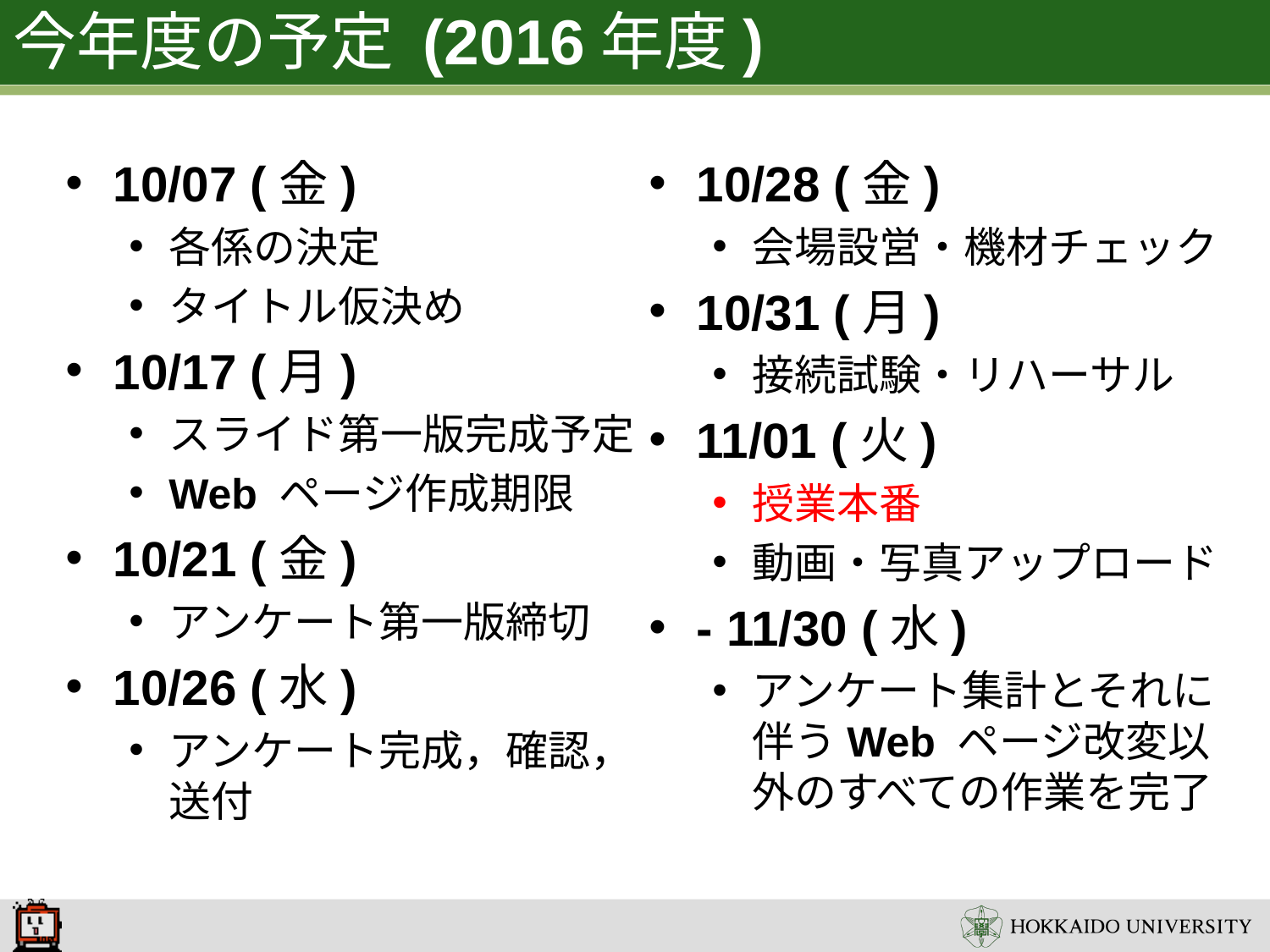

# 今年度の予定 (2016年度)
10/07 (金)
各係の決定
タイトル仮決め
10/17 (月)
スライド第一版完成予定
Web ページ作成期限
10/21 (金)
アンケート第一版締切
10/26 (水)
アンケート完成，確認，送付
10/28 (金)
会場設営・機材チェック
10/31 (月)
接続試験・リハーサル
11/01 (火)
授業本番
動画・写真アップロード
- 11/30 (水)
アンケート集計とそれに伴うWeb ページ改変以外のすべての作業を完了